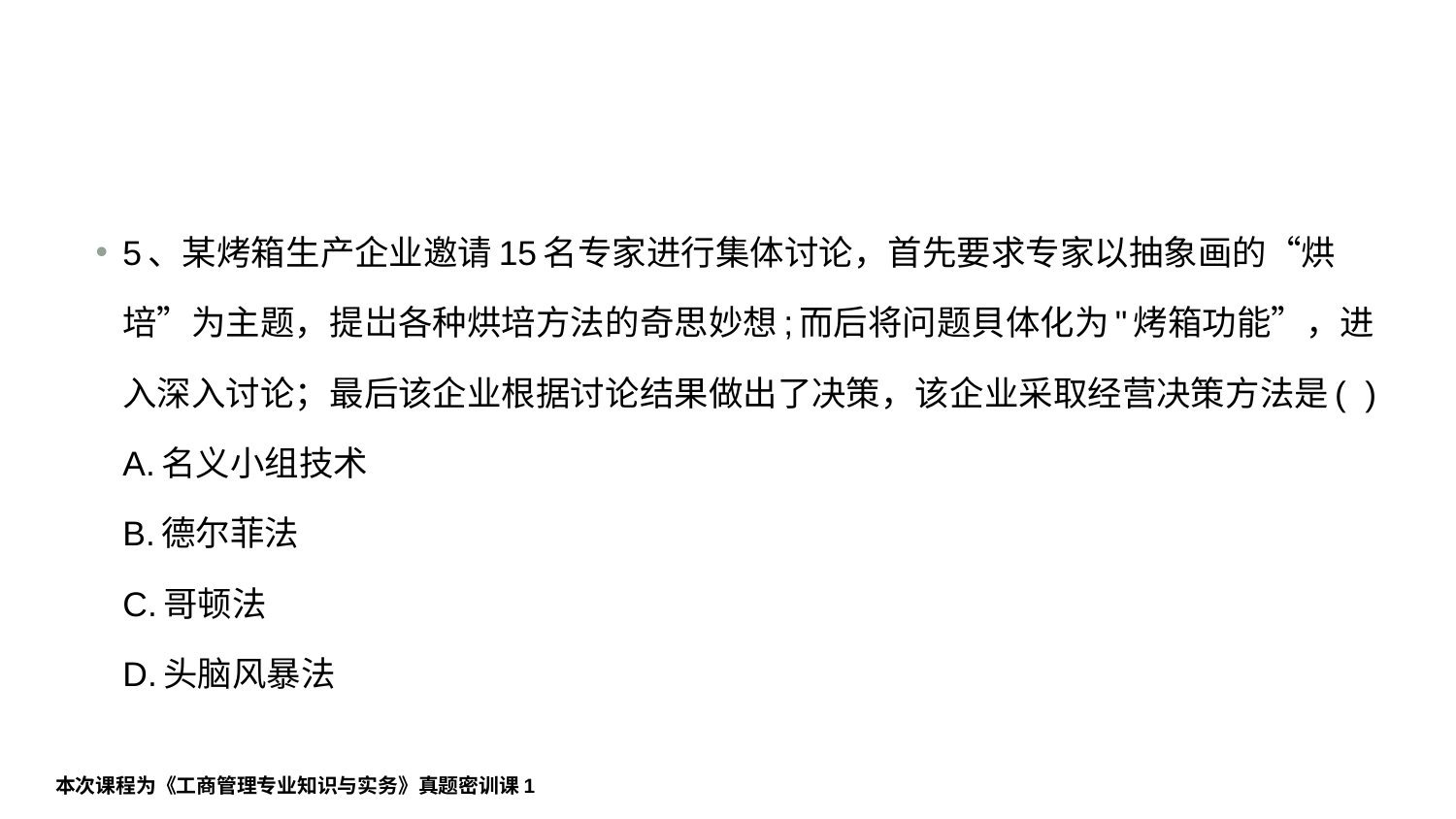

5、某烤箱生产企业邀请15名专家进行集体讨论，首先要求专家以抽象画的“烘培”为主题，提岀各种烘培方法的奇思妙想;而后将问题貝体化为"烤箱功能”，进入深入讨论；最后该企业根据讨论结果做出了决策，该企业采取经营决策方法是(  )
A.名义小组技术
B.德尔菲法
C.哥顿法
D.头脑风暴法